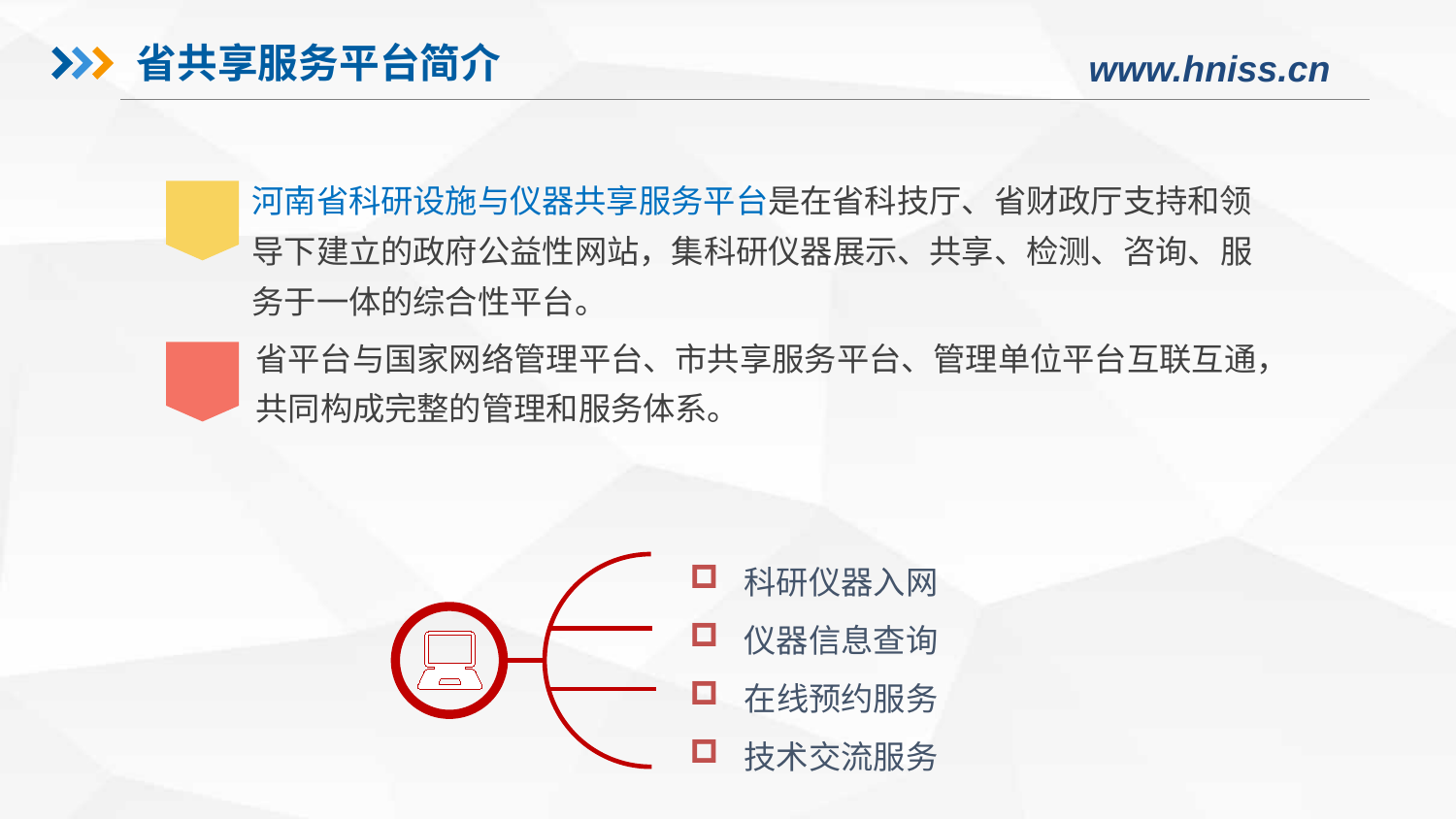

省共享服务平台简介
河南省科研设施与仪器共享服务平台是在省科技厅、省财政厅支持和领导下建立的政府公益性网站，集科研仪器展示、共享、检测、咨询、服务于一体的综合性平台。

省平台与国家网络管理平台、市共享服务平台、管理单位平台互联互通，共同构成完整的管理和服务体系。

科研仪器入网
仪器信息查询
在线预约服务
技术交流服务